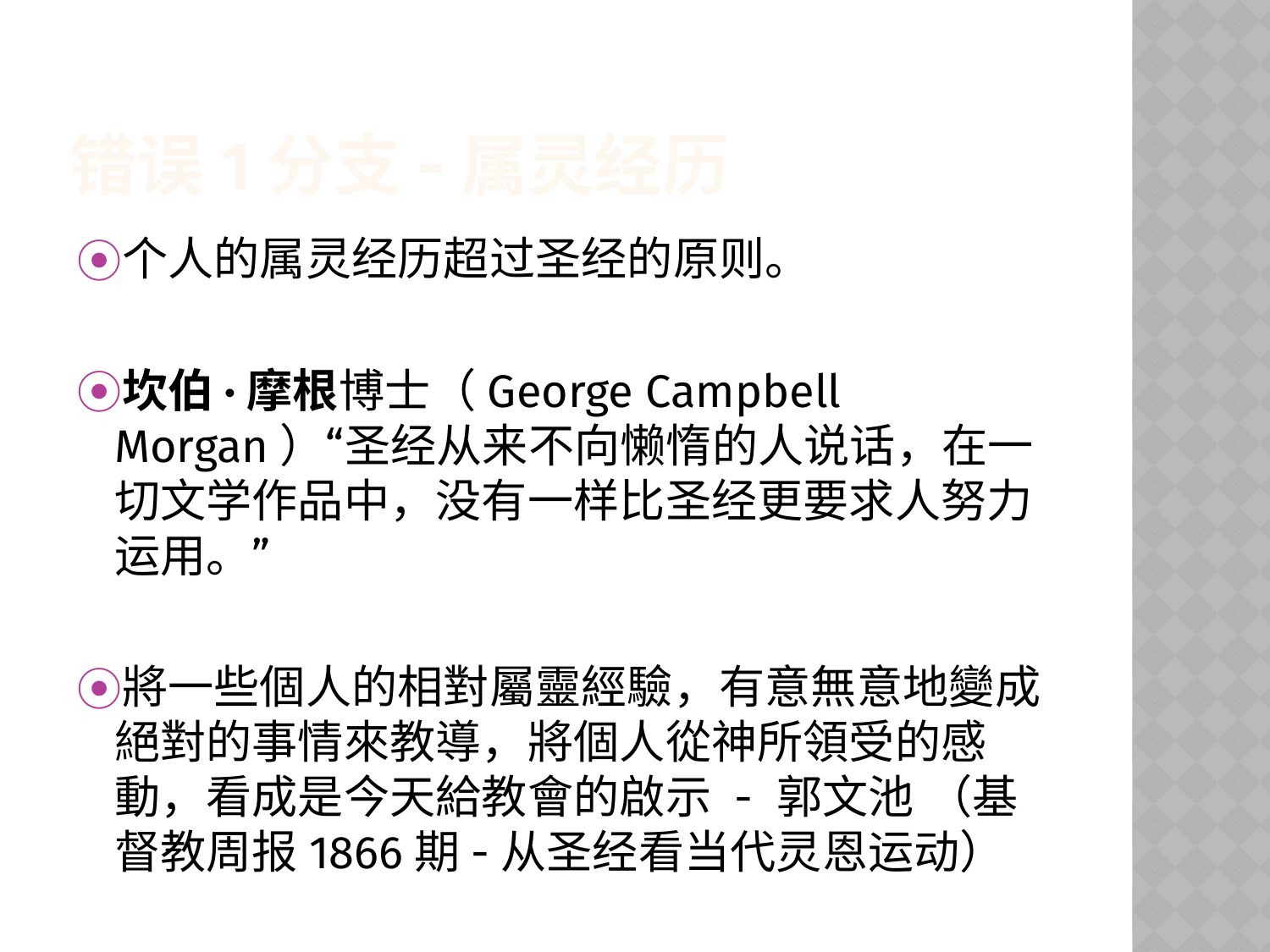

# 错误1分支-属灵经历
个人的属灵经历超过圣经的原则。

坎伯·摩根博士（George Campbell Morgan）“圣经从来不向懒惰的人说话，在一切文学作品中，没有一样比圣经更要求人努力运用。”

將一些個人的相對屬靈經驗，有意無意地變成絕對的事情來教導，將個人從神所領受的感動，看成是今天給教會的啟示 - 郭文池 （基督教周报1866期-从圣经看当代灵恩运动）